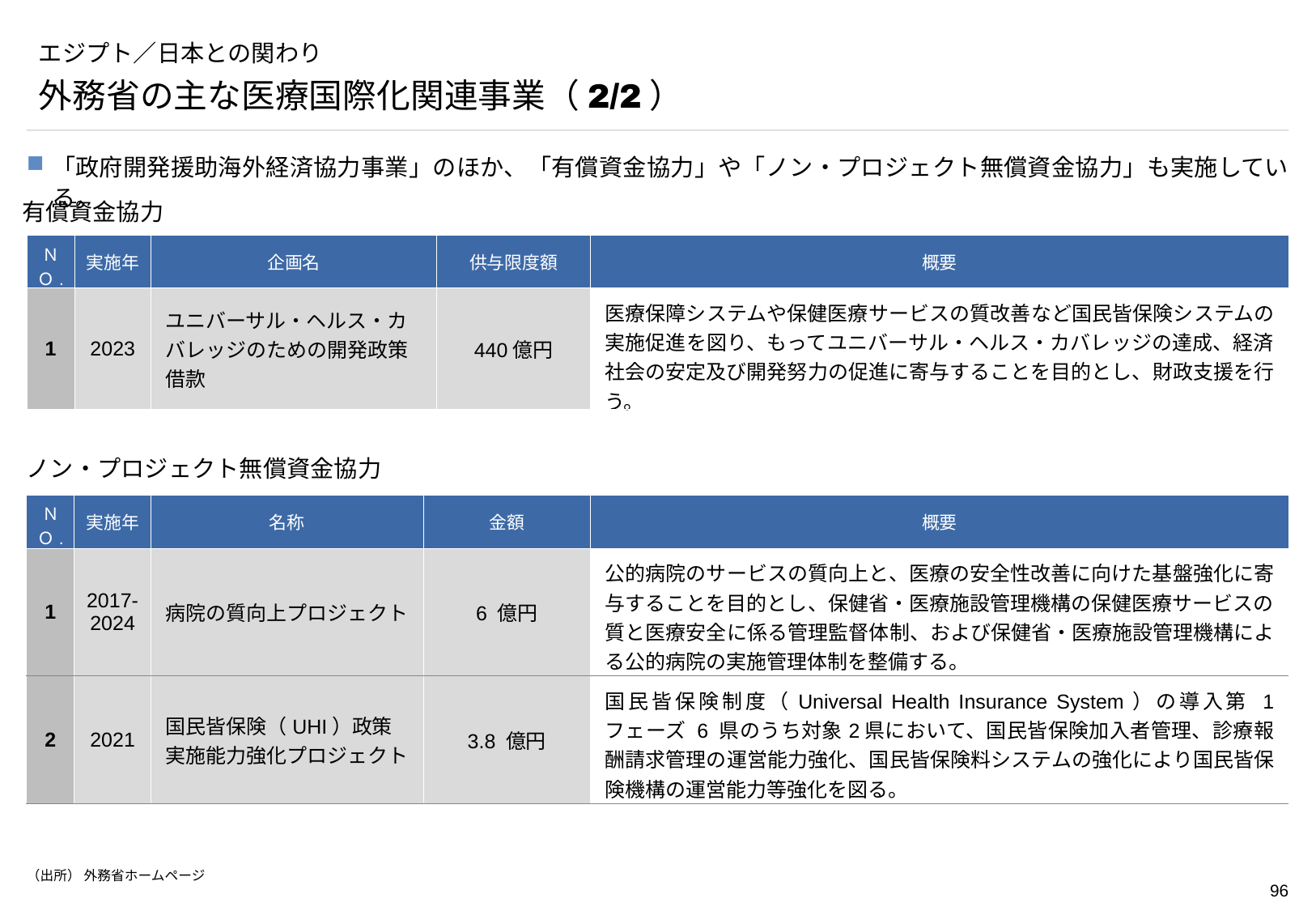

# エジプト／日本との関わり
外務省の主な医療国際化関連事業（2/2）
「政府開発援助海外経済協力事業」のほか、「有償資金協力」や「ノン・プロジェクト無償資金協力」も実施している。
有償資金協力
| ＮＯ. | 実施年 | 企画名 | 供与限度額 | 概要 |
| --- | --- | --- | --- | --- |
| 1 | 2023 | ユニバーサル・ヘルス・カバレッジのための開発政策借款 | 440億円 | 医療保障システムや保健医療サービスの質改善など国民皆保険システムの実施促進を図り、もってユニバーサル・ヘルス・カバレッジの達成、経済社会の安定及び開発努力の促進に寄与することを目的とし、財政支援を行う。 |
ノン・プロジェクト無償資金協力
| ＮＯ. | 実施年 | 名称 | 金額 | 概要 |
| --- | --- | --- | --- | --- |
| 1 | 2017-2024 | 病院の質向上プロジェクト | 6 億円 | 公的病院のサービスの質向上と、医療の安全性改善に向けた基盤強化に寄与することを目的とし、保健省・医療施設管理機構の保健医療サービスの質と医療安全に係る管理監督体制、および保健省・医療施設管理機構による公的病院の実施管理体制を整備する。 |
| 2 | 2021 | 国民皆保険（UHI）政策実施能力強化プロジェクト | 3.8 億円 | 国民皆保険制度（Universal Health Insurance System）の導入第 1 フェーズ 6 県のうち対象2県において、国民皆保険加入者管理、診療報酬請求管理の運営能力強化、国民皆保険料システムの強化により国民皆保険機構の運営能力等強化を図る。 |
（出所） 外務省ホームページ